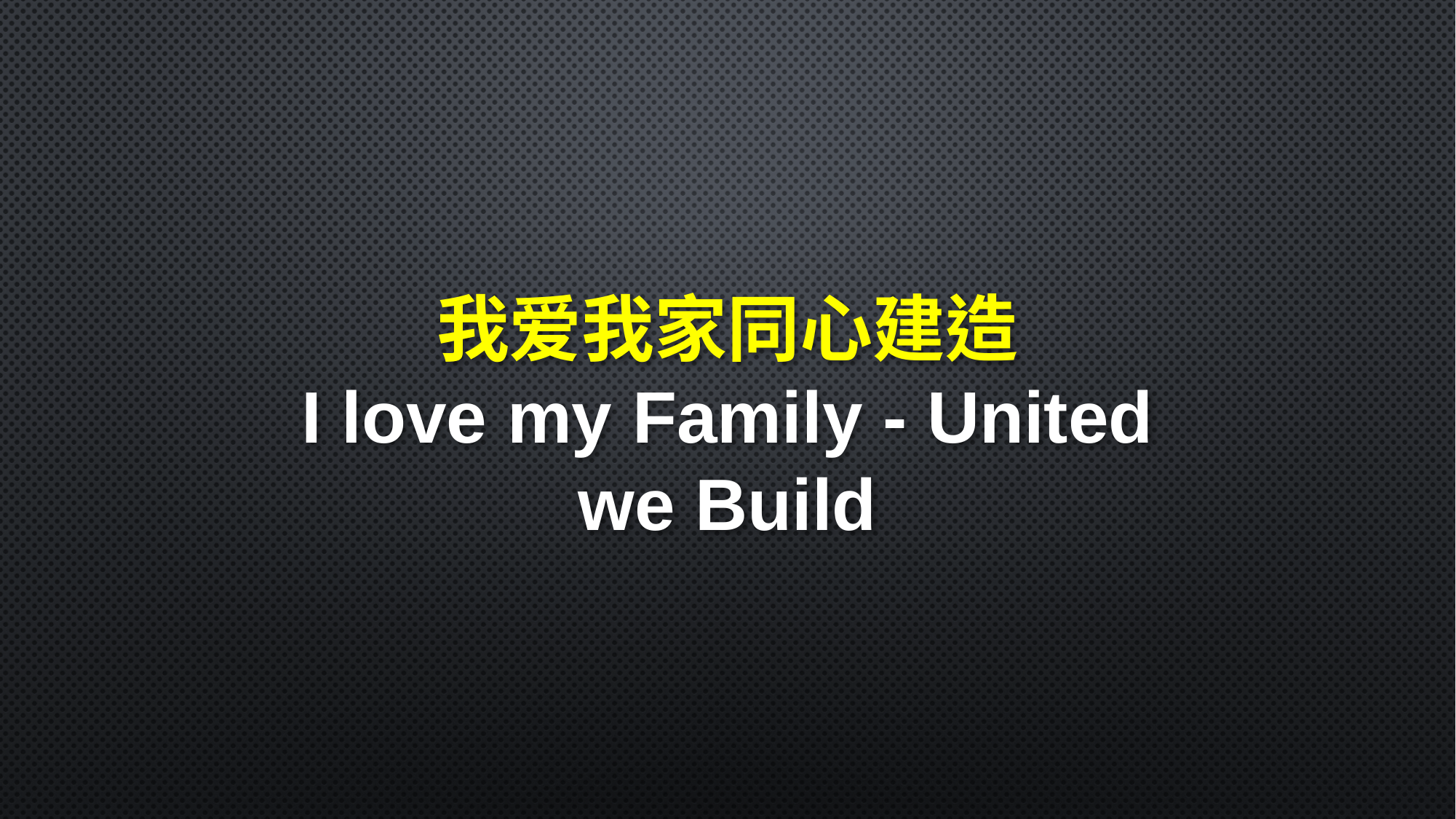

我爱我家同心建造
I love my Family - United we Build